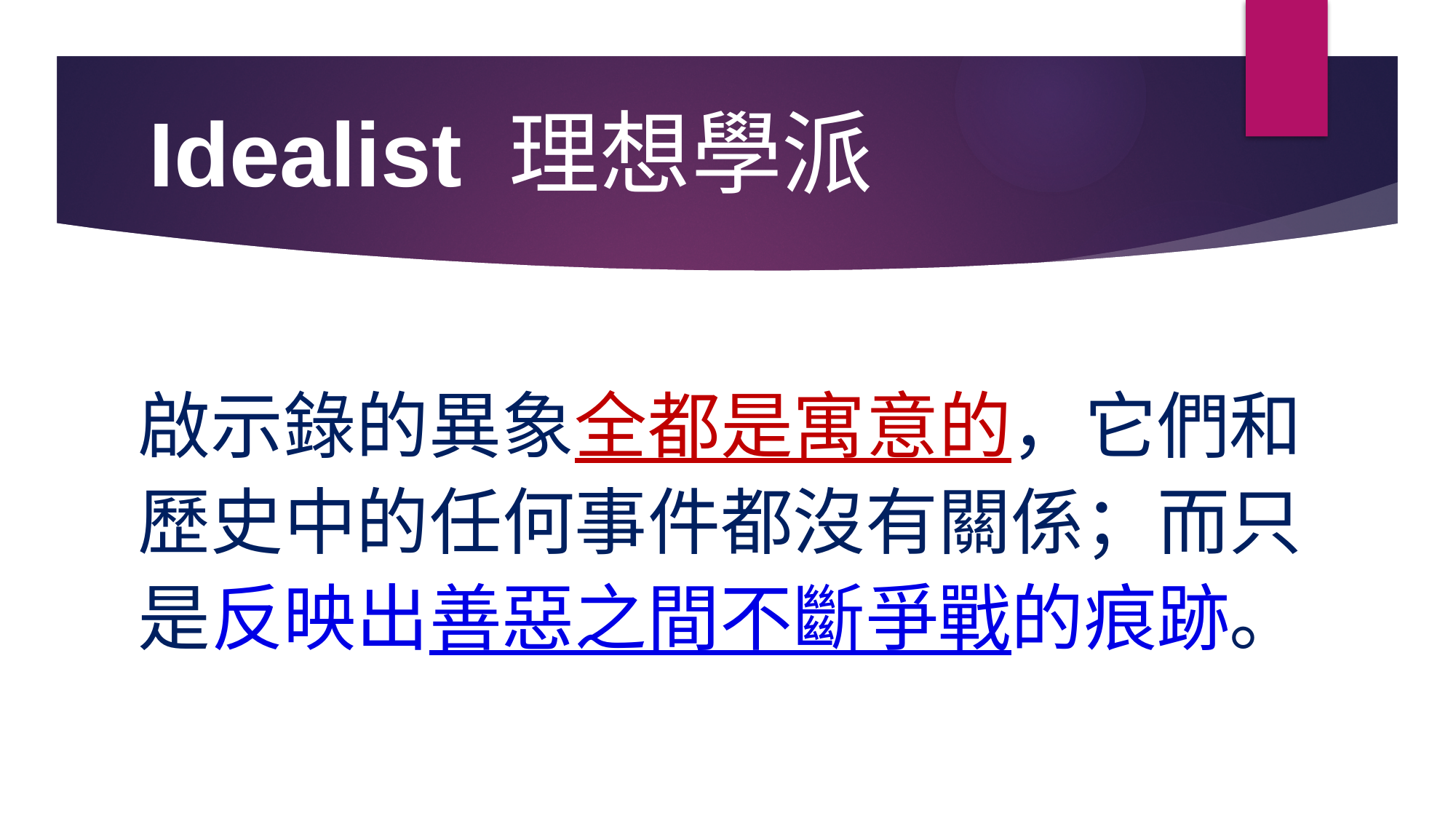

# Idealist 理想學派
啟示錄的異象全都是寓意的，它們和歷史中的任何事件都沒有關係；而只是反映出善惡之間不斷爭戰的痕跡。